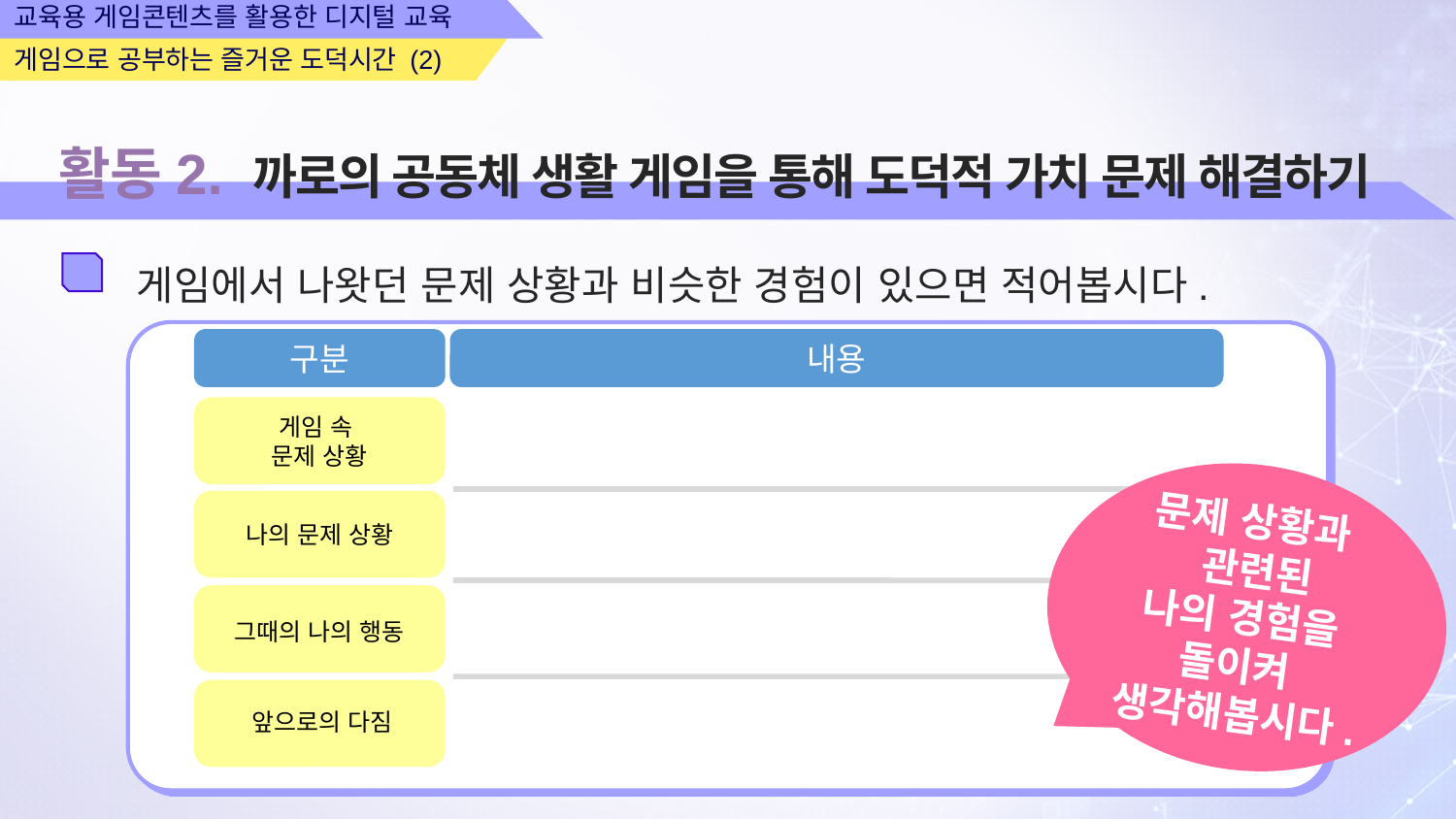

교육용 게임콘텐츠를 활용한 디지털 교육
게임으로 공부하는 즐거운 도덕시간 (2)

활동2. 까로의 공동체 생활 게임을 통해 도덕적 가치 문제 해결하기

게임에서 나왓던 문제 상황과 비슷한 경험이 있으면 적어봅시다.

구분
내용
게임 속
문제 상황

나의 문제 상황

그때의 나의 행동
앞으로의 다짐
문제 상황과
 관련된
나의 경험을
돌이켜
생각해봅시다.